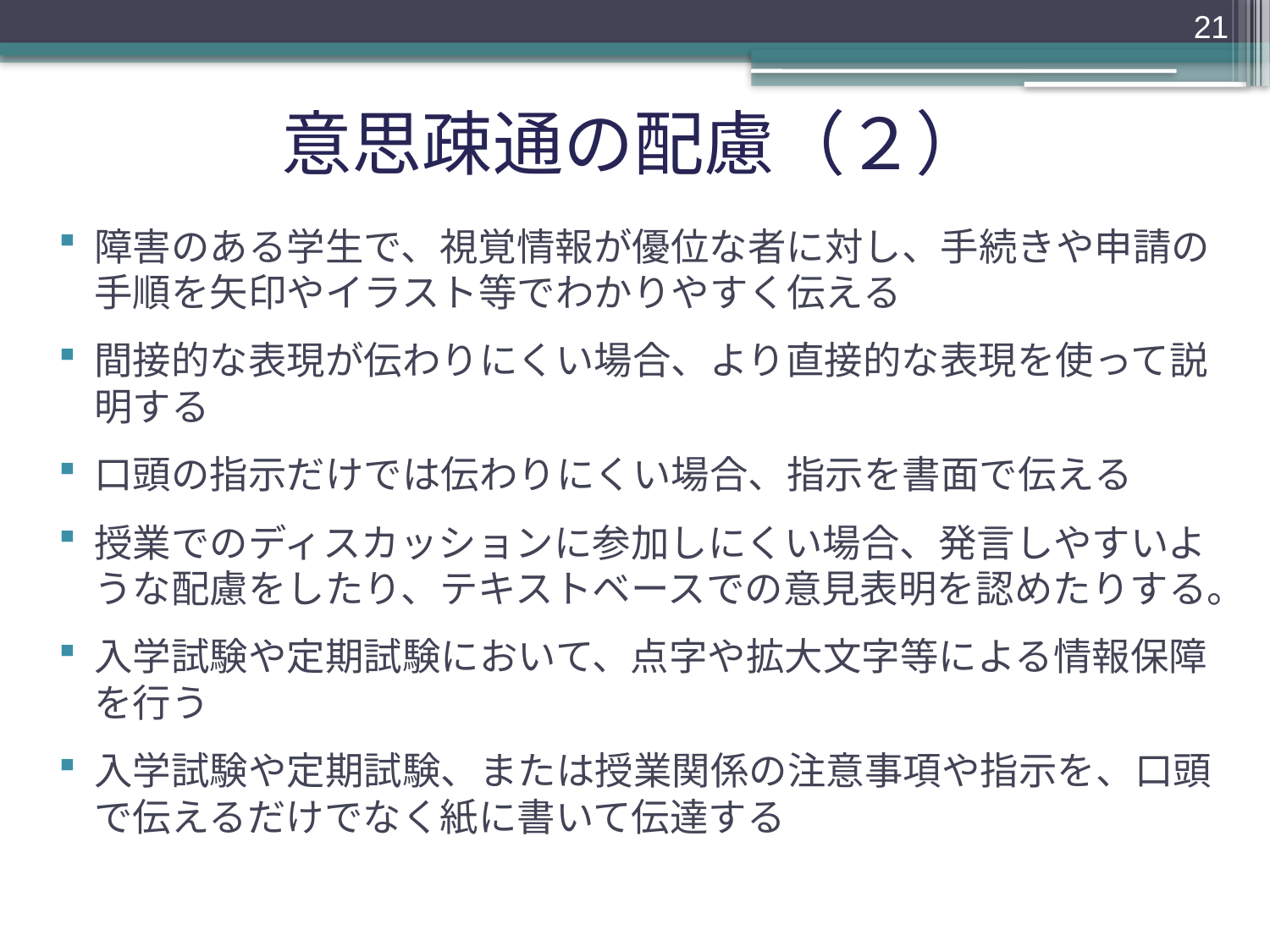

21
# 意思疎通の配慮（２）
障害のある学生で、視覚情報が優位な者に対し、手続きや申請の手順を矢印やイラスト等でわかりやすく伝える
間接的な表現が伝わりにくい場合、より直接的な表現を使って説明する
口頭の指示だけでは伝わりにくい場合、指示を書面で伝える
授業でのディスカッションに参加しにくい場合、発言しやすいような配慮をしたり、テキストベースでの意見表明を認めたりする。
入学試験や定期試験において、点字や拡大文字等による情報保障を行う
入学試験や定期試験、または授業関係の注意事項や指示を、口頭で伝えるだけでなく紙に書いて伝達する